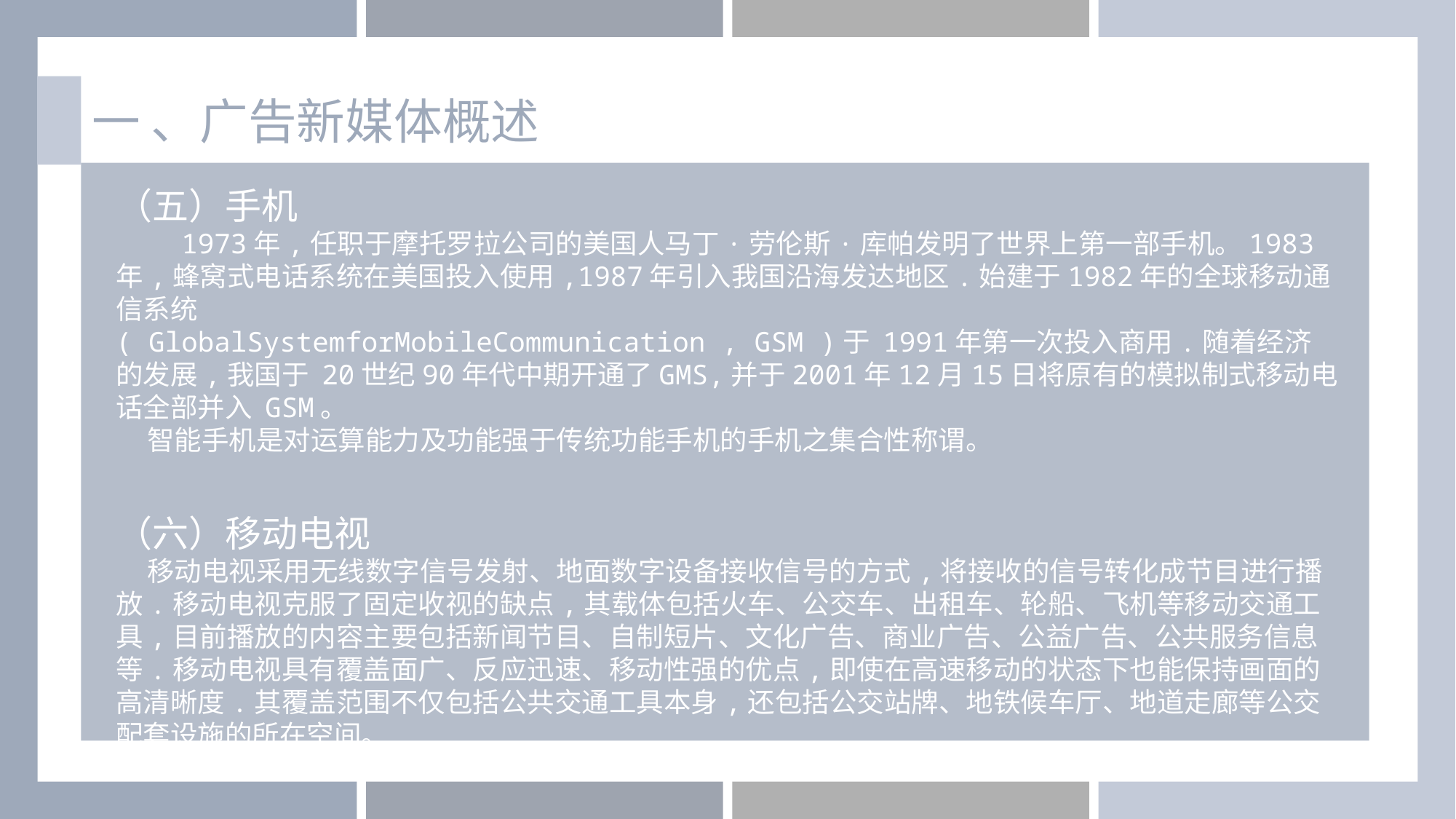

一 、广告新媒体概述

（五）手机
    1973年,任职于摩托罗拉公司的美国人马丁·劳伦斯·库帕发明了世界上第一部手机。1983年,蜂窝式电话系统在美国投入使用,1987年引入我国沿海发达地区.始建于1982年的全球移动通信系统
( GlobalSystemforMobileCommunication , GSM )于 1991年第一次投入商用.随着经济的发展,我国于 20世纪90年代中期开通了GMS,并于2001年12月15日将原有的模拟制式移动电话全部并入 GSM。
    智能手机是对运算能力及功能强于传统功能手机的手机之集合性称谓。

（六）移动电视
    移动电视采用无线数字信号发射、地面数字设备接收信号的方式,将接收的信号转化成节目进行播放.移动电视克服了固定收视的缺点,其载体包括火车、公交车、出租车、轮船、飞机等移动交通工具,目前播放的内容主要包括新闻节目、自制短片、文化广告、商业广告、公益广告、公共服务信息等.移动电视具有覆盖面广、反应迅速、移动性强的优点,即使在高速移动的状态下也能保持画面的高清晰度.其覆盖范围不仅包括公共交通工具本身,还包括公交站牌、地铁候车厅、地道走廊等公交配套设施的所在空间。